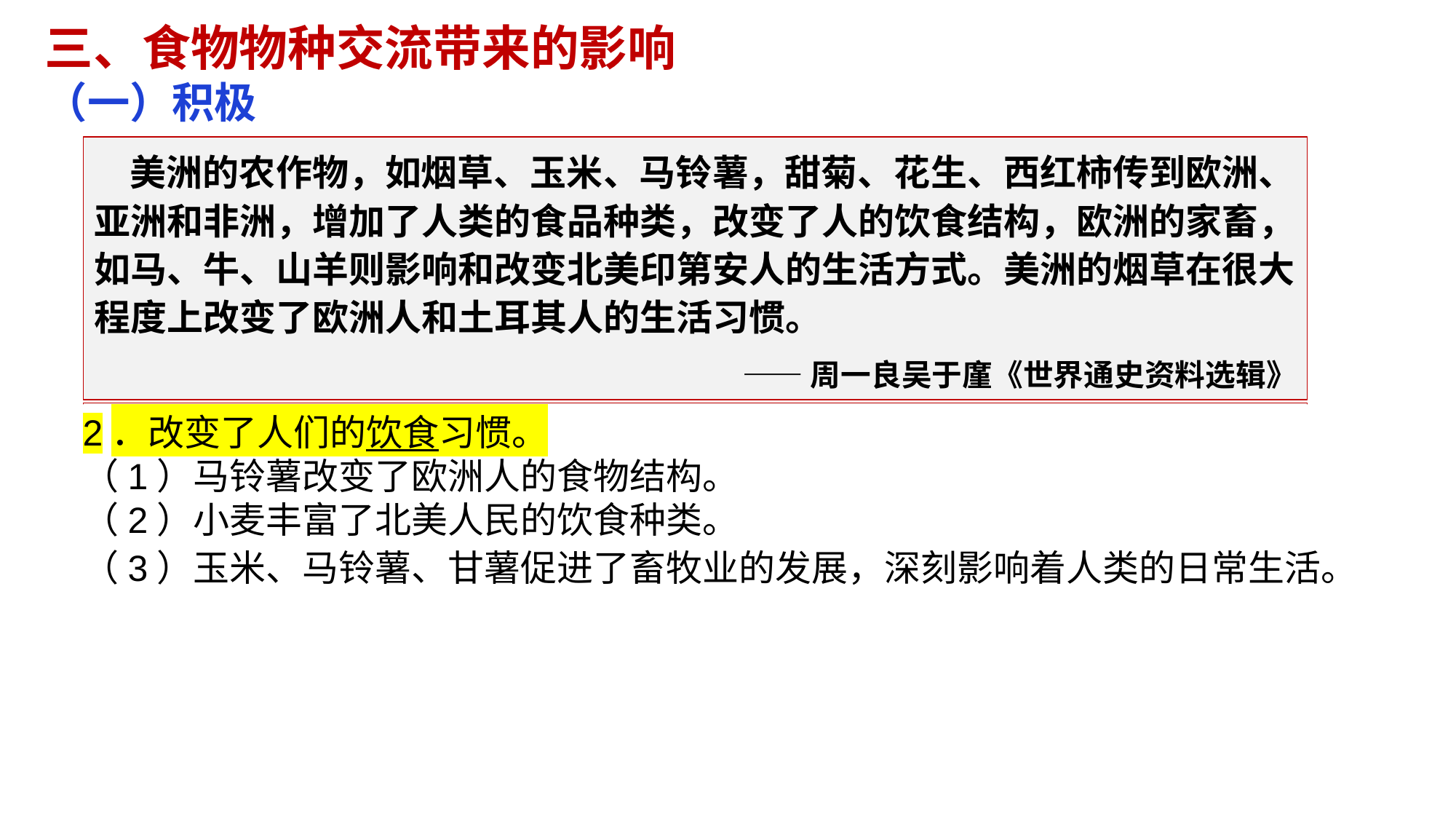

三、食物物种交流带来的影响
（一）积极
   美洲的农作物，如烟草、玉米、马铃薯，甜菊、花生、西红柿传到欧洲、亚洲和非洲，增加了人类的食品种类，改变了人的饮食结构，欧洲的家畜，如马、牛、山羊则影响和改变北美印第安人的生活方式。美洲的烟草在很大程度上改变了欧洲人和土耳其人的生活习惯。
             ——周一良吴于廑《世界通史资料选辑》
      欧洲人已经如此彻底的接纳美洲食物，实在很难想象哥伦布时代之前他们的饮食是何等模样，你能想象没有辣椒的地中海菜，少了有辣椒粉调味的菜吗？谁能想象一位无番茄可用的意大利厨子？ ——《哥伦布大交换》
2．改变了人们的饮食习惯。（1）马铃薯改变了欧洲人的食物结构。（2）小麦丰富了北美人民的饮食种类。（3）玉米、马铃薯、甘薯促进了畜牧业的发展，深刻影响着人类的日常生活。